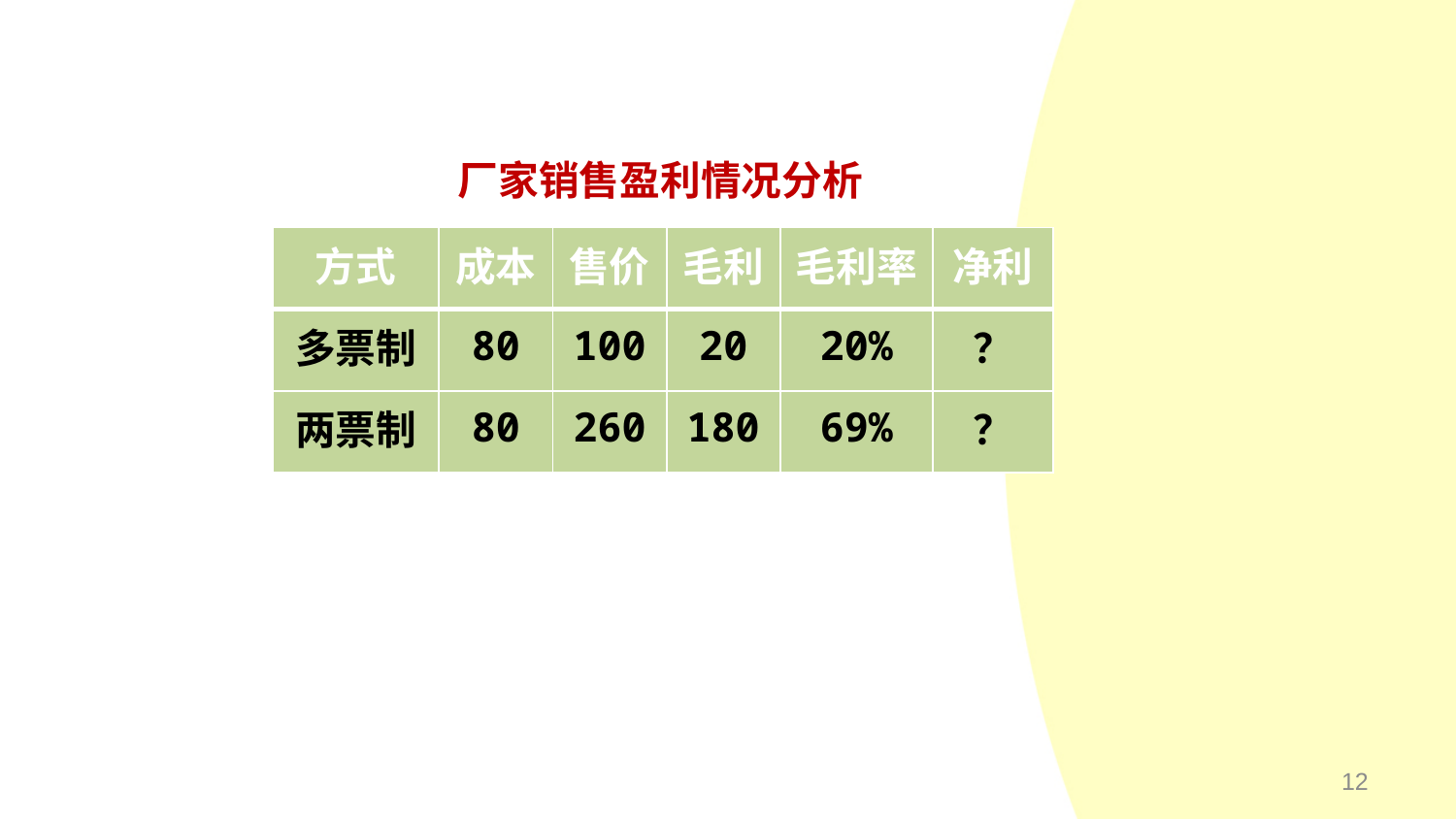

厂家销售盈利情况分析
| 方式 | 成本 | 售价 | 毛利 | 毛利率 | 净利 |
| --- | --- | --- | --- | --- | --- |
| 多票制 | 80 | 100 | 20 | 20% | ？ |
| 两票制 | 80 | 260 | 180 | 69% | ？ |
12